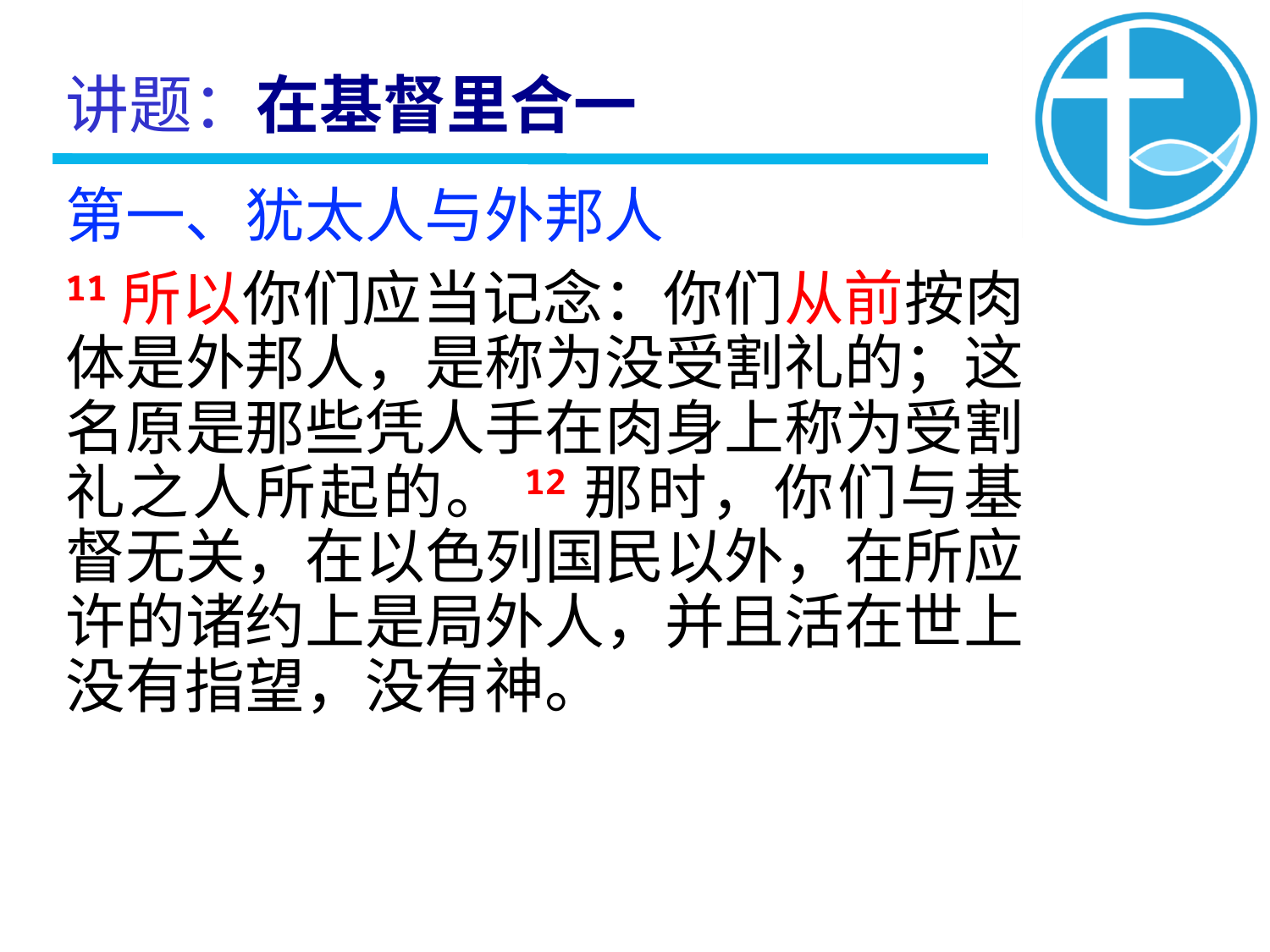

讲题：在基督里合一
第一、犹太人与外邦人
11所以你们应当记念：你们从前按肉体是外邦人，是称为没受割礼的；这名原是那些凭人手在肉身上称为受割礼之人所起的。12那时，你们与基督无关，在以色列国民以外，在所应许的诸约上是局外人，并且活在世上没有指望，没有神。